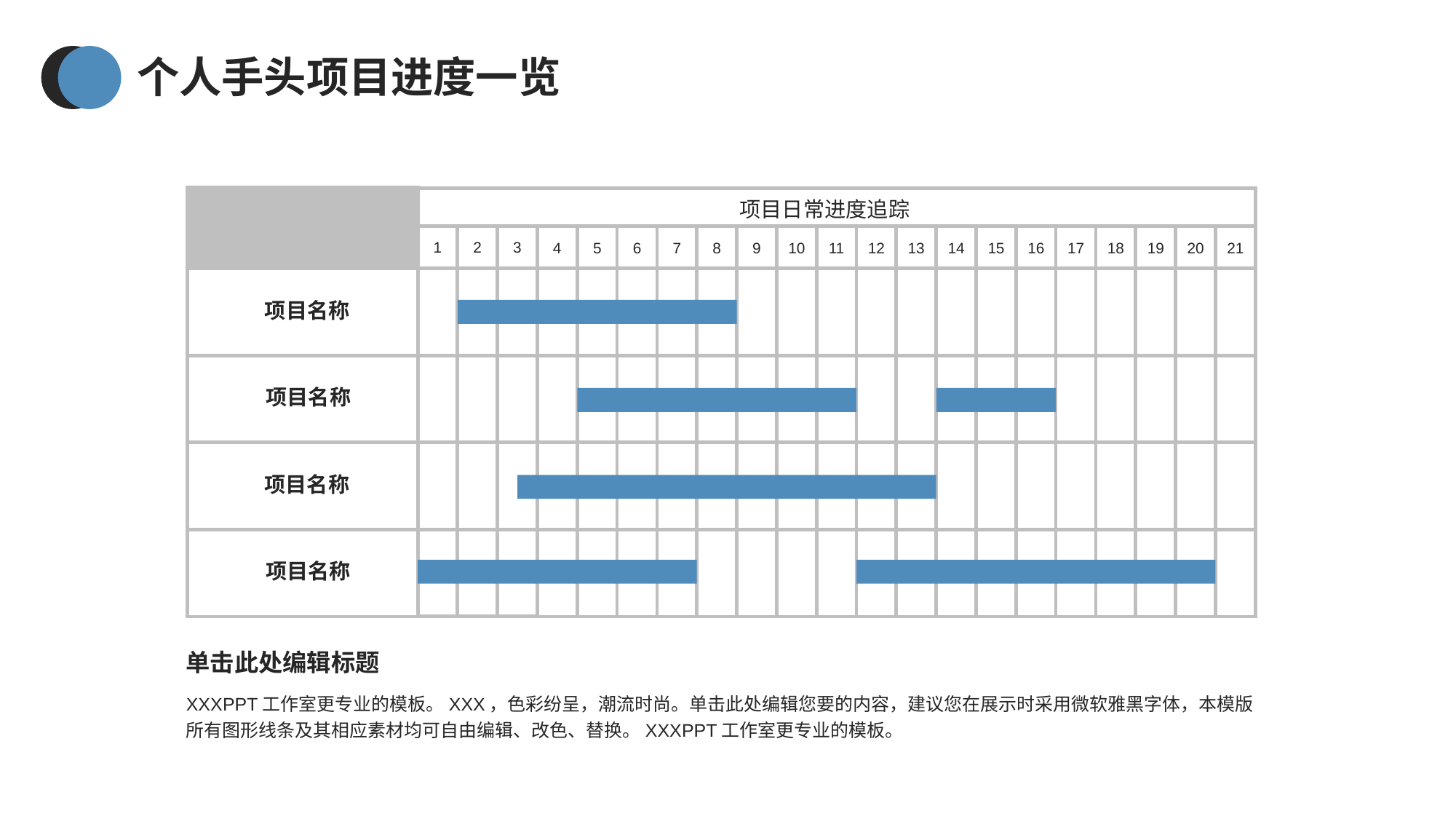

个人手头项目进度一览

项目日常进度追踪
1
2
3
4
5
6

7
8
9
14
15
16
17
10
11
12
13
18
19
20
21

项目名称

项目名称

项目名称

项目名称

单击此处编辑标题
XXXPPT工作室更专业的模板。XXX，色彩纷呈，潮流时尚。单击此处编辑您要的内容，建议您在展示时采用微软雅黑字体，本模版所有图形线条及其相应素材均可自由编辑、改色、替换。XXXPPT工作室更专业的模板。